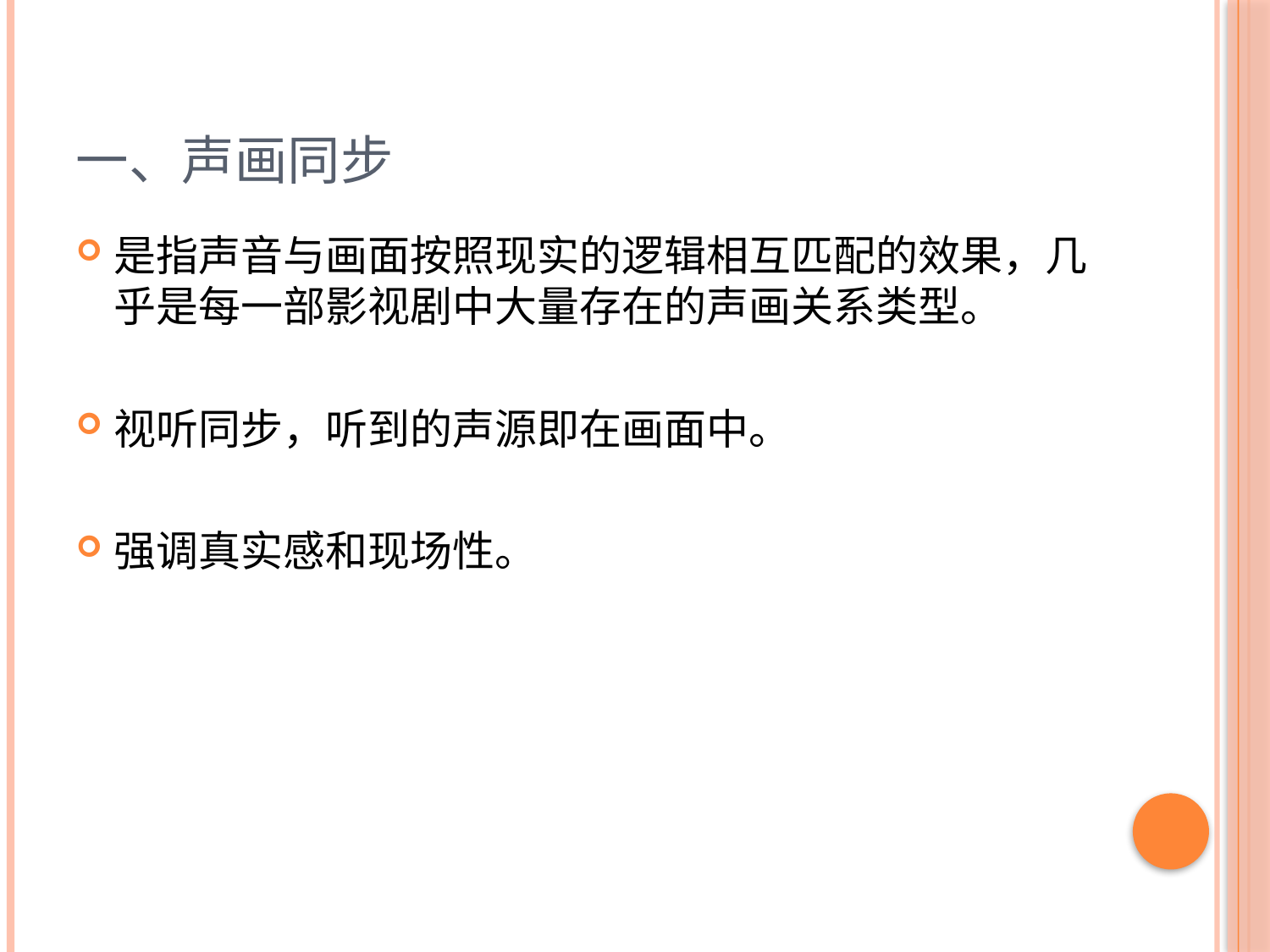

# 一、声画同步
是指声音与画面按照现实的逻辑相互匹配的效果，几乎是每一部影视剧中大量存在的声画关系类型。

视听同步，听到的声源即在画面中。

强调真实感和现场性。